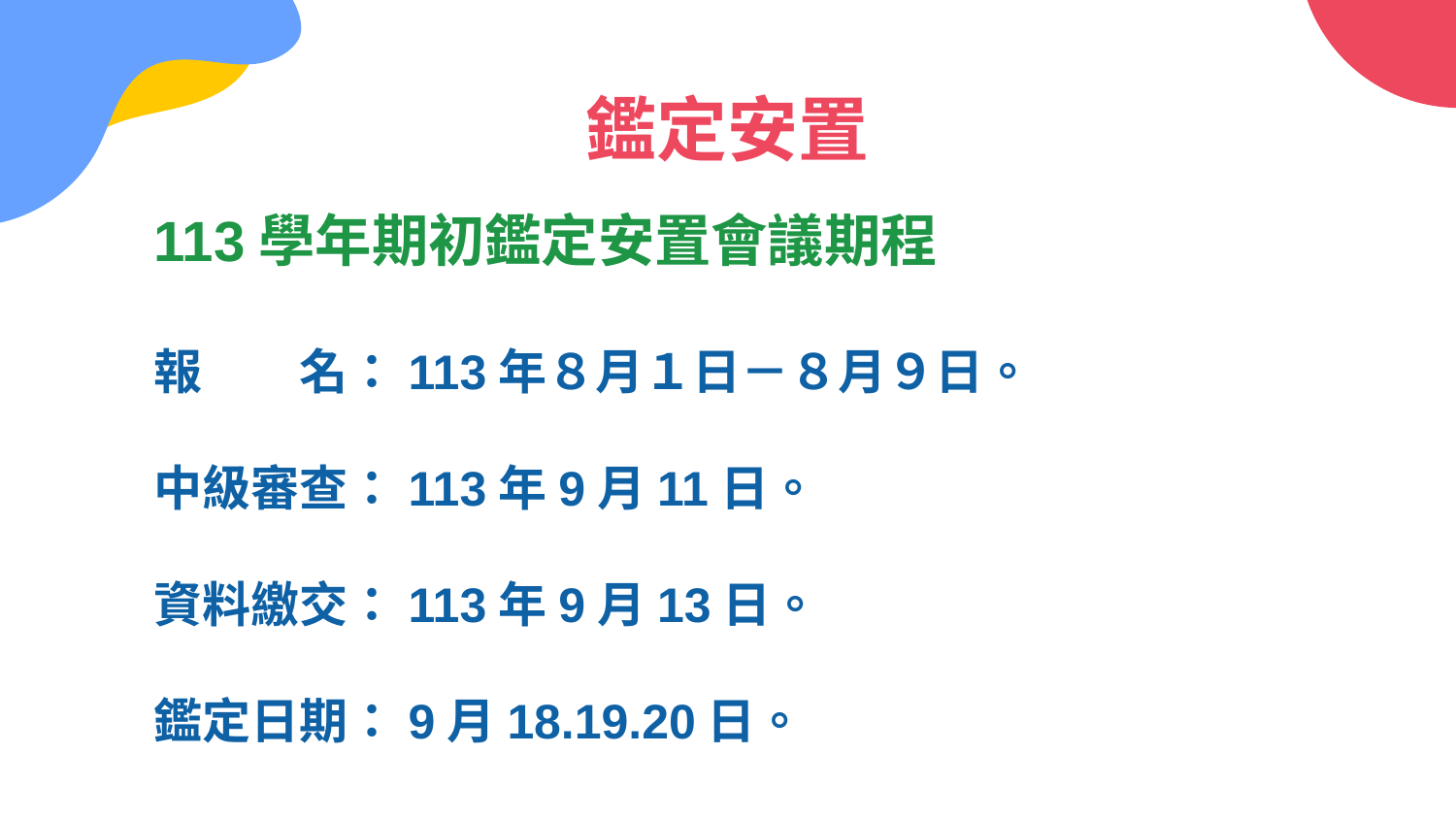

# 鑑定安置
113學年期初鑑定安置會議期程

報　　名：113年８月１日－８月９日。

中級審查：113年9月11日。

資料繳交：113年9月13日。

鑑定日期：9月18.19.20日。